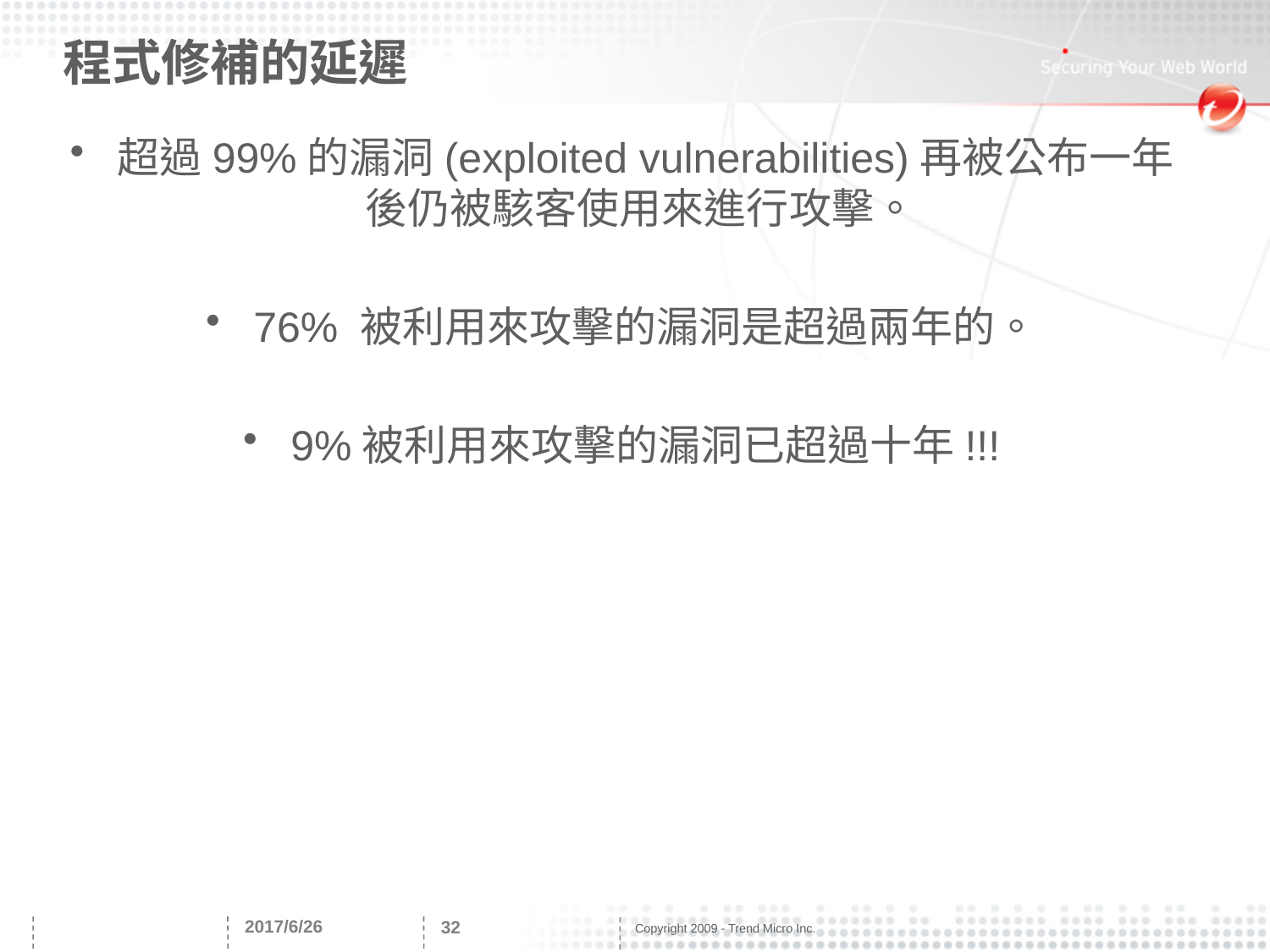

# 程式修補的延遲
超過99%的漏洞(exploited vulnerabilities)再被公布一年後仍被駭客使用來進行攻擊。

76% 被利用來攻擊的漏洞是超過兩年的。

9%被利用來攻擊的漏洞已超過十年!!!

2017/6/26
32